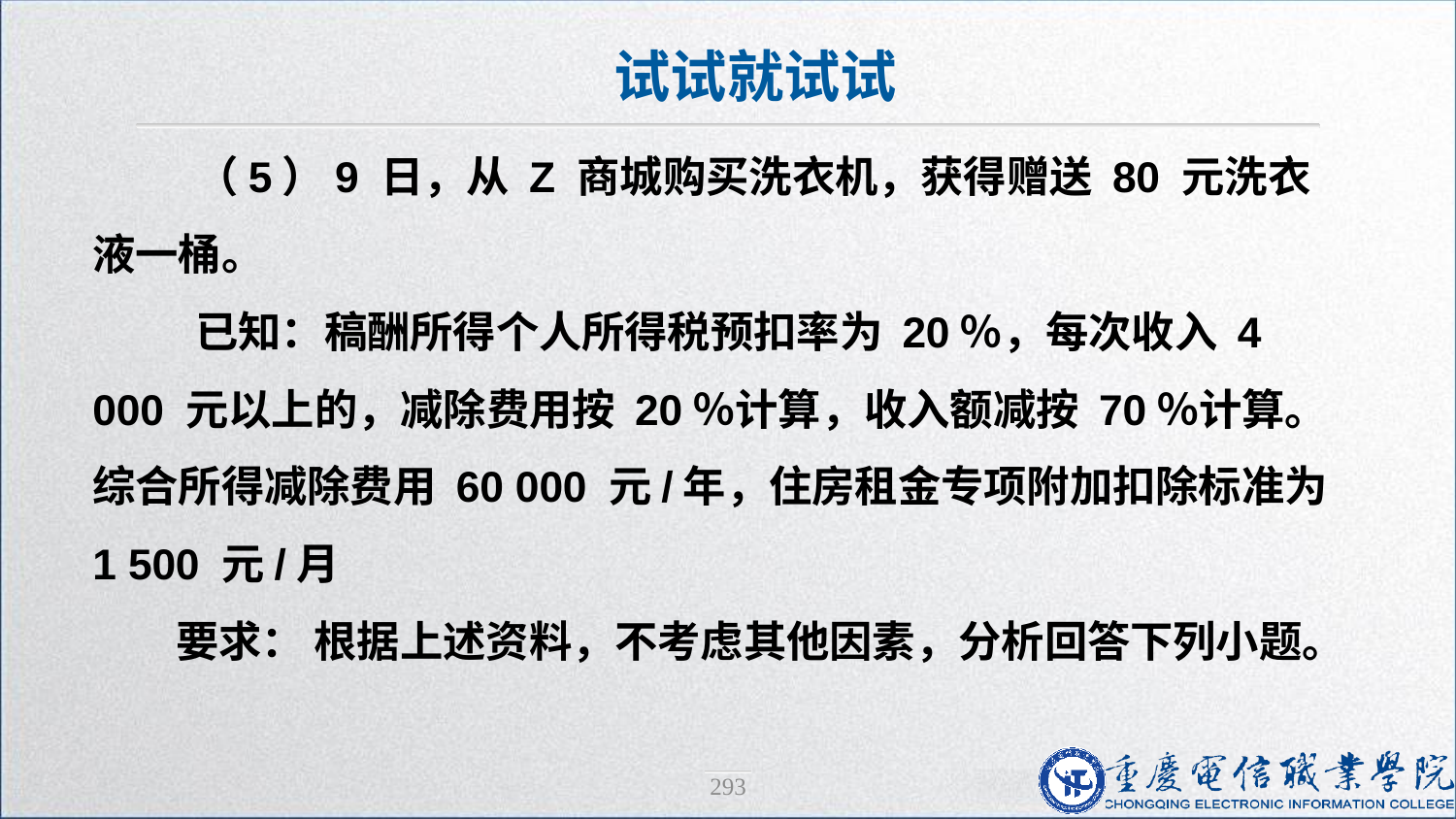

试试就试试
 （5）9 日，从 Z 商城购买洗衣机，获得赠送 80 元洗衣液一桶。
 已知：稿酬所得个人所得税预扣率为 20％，每次收入 4 000 元以上的，减除费用按 20％计算，收入额减按 70％计算。综合所得减除费用 60 000 元/年，住房租金专项附加扣除标准为 1 500 元/月
要求： 根据上述资料，不考虑其他因素，分析回答下列小题。
293